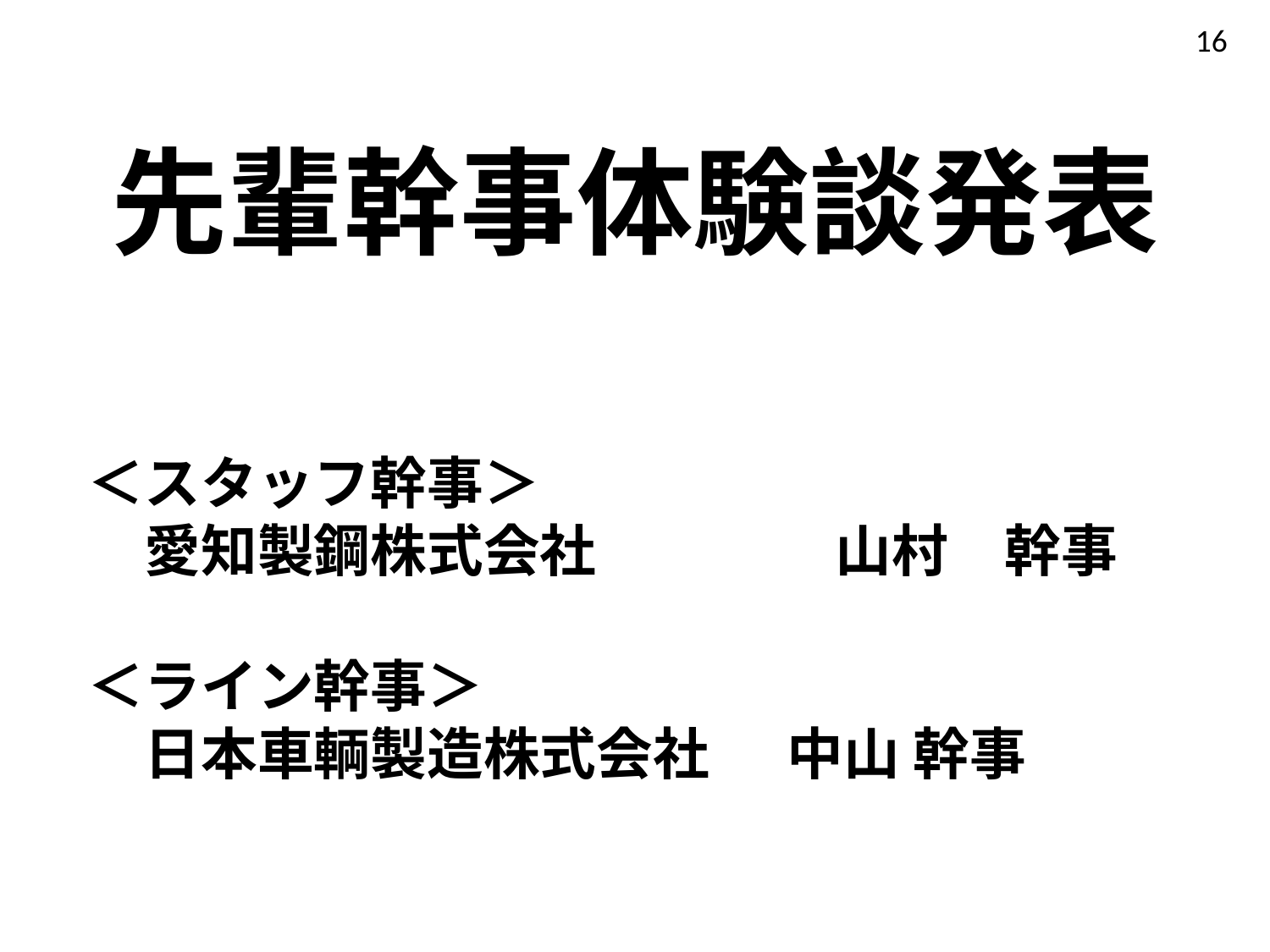

16
先輩幹事体験談発表
＜スタッフ幹事＞
　愛知製鋼株式会社　　　　 山村　幹事

＜ライン幹事＞
　日本車輌製造株式会社	     中山 幹事